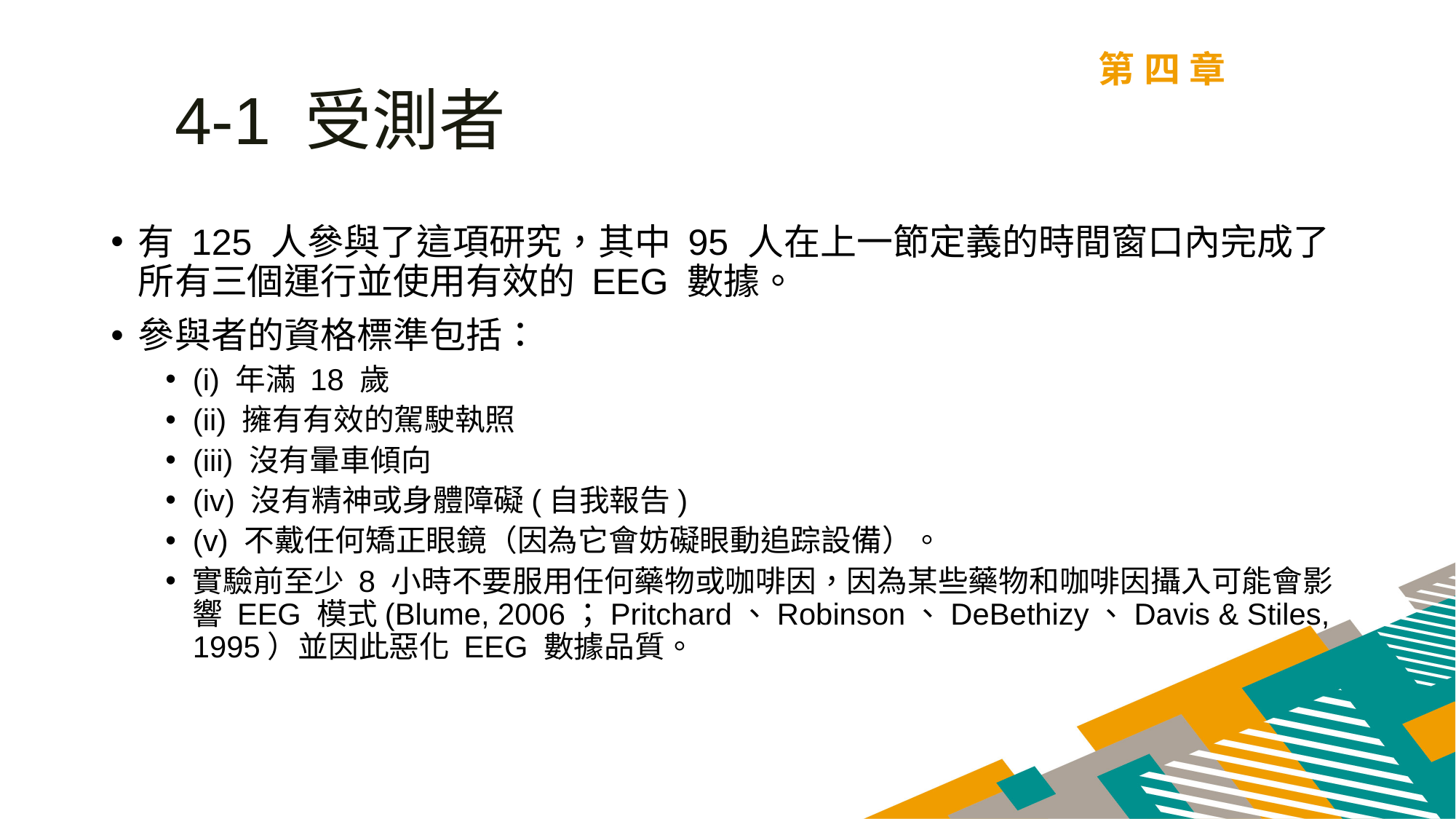

第四章
4-1 受測者
有 125 人參與了這項研究，其中 95 人在上一節定義的時間窗口內完成了所有三個運行並使用有效的 EEG 數據。
參與者的資格標準包括：
(i) 年滿 18 歲
(ii) 擁有有效的駕駛執照
(iii) 沒有暈車傾向
(iv) 沒有精神或身體障礙(自我報告)
(v) 不戴任何矯正眼鏡（因為它會妨礙眼動追踪設備）。
實驗前至少 8 小時不要服用任何藥物或咖啡因，因為某些藥物和咖啡因攝入可能會影響 EEG 模式(Blume, 2006；Pritchard、Robinson、DeBethizy、Davis & Stiles, 1995）並因此惡化 EEG 數據品質。